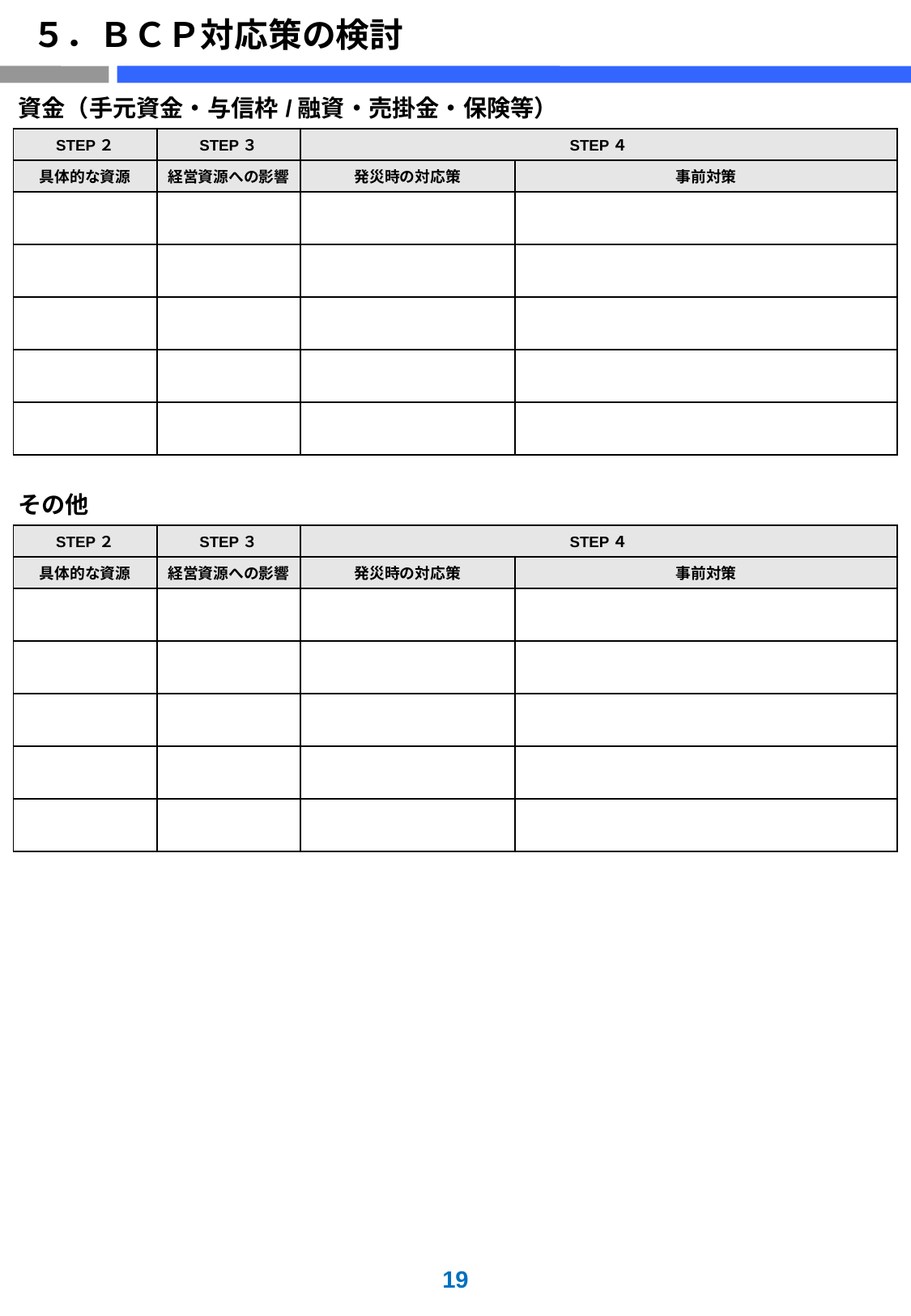

# ５．ＢＣＰ対応策の検討
| 資金（手元資金・与信枠/融資・売掛金・保険等） |  |  |  |
| --- | --- | --- | --- |
| STEP２ | STEP３ | STEP４ |  |
| 具体的な資源 | 経営資源への影響 | 発災時の対応策 | 事前対策 |
|  |  |  |  |
|  |  |  |  |
|  |  |  |  |
|  |  |  |  |
|  |  |  |  |
| その他 |  |  |  |
| STEP２ | STEP３ | STEP４ |  |
| 具体的な資源 | 経営資源への影響 | 発災時の対応策 | 事前対策 |
|  |  |  |  |
|  |  |  |  |
|  |  |  |  |
|  |  |  |  |
|  |  |  |  |
19